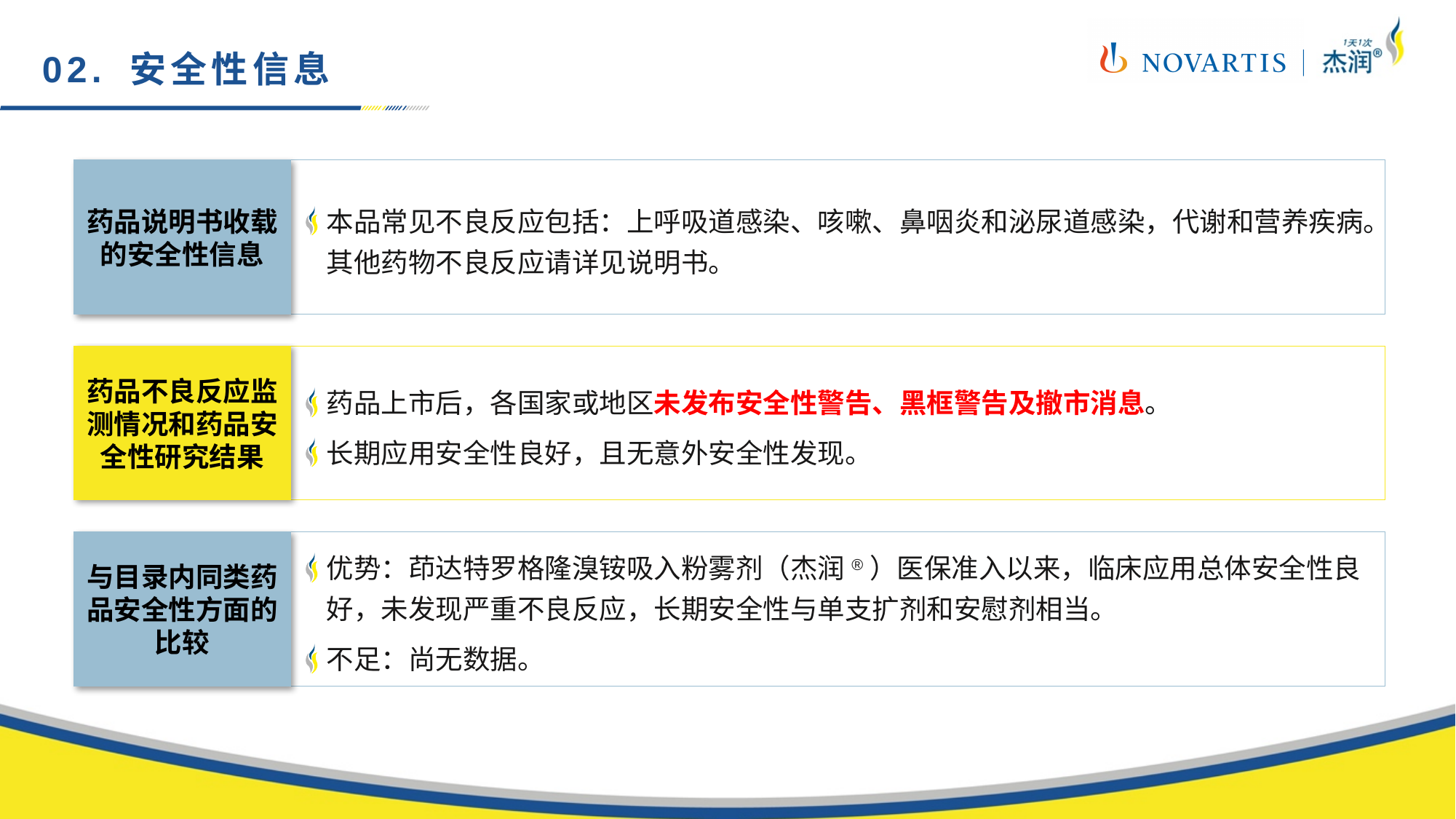

02. 安全性信息
药品说明书收载的安全性信息
本品常见不良反应包括：上呼吸道感染、咳嗽、鼻咽炎和泌尿道感染，代谢和营养疾病。其他药物不良反应请详见说明书。
药品不良反应监测情况和药品安全性研究结果
药品上市后，各国家或地区未发布安全性警告、黑框警告及撤市消息。
长期应用安全性良好，且无意外安全性发现。
与目录内同类药品安全性方面的比较
优势：茚达特罗格隆溴铵吸入粉雾剂（杰润®）医保准入以来，临床应用总体安全性良好，未发现严重不良反应，长期安全性与单支扩剂和安慰剂相当。
不足：尚无数据。